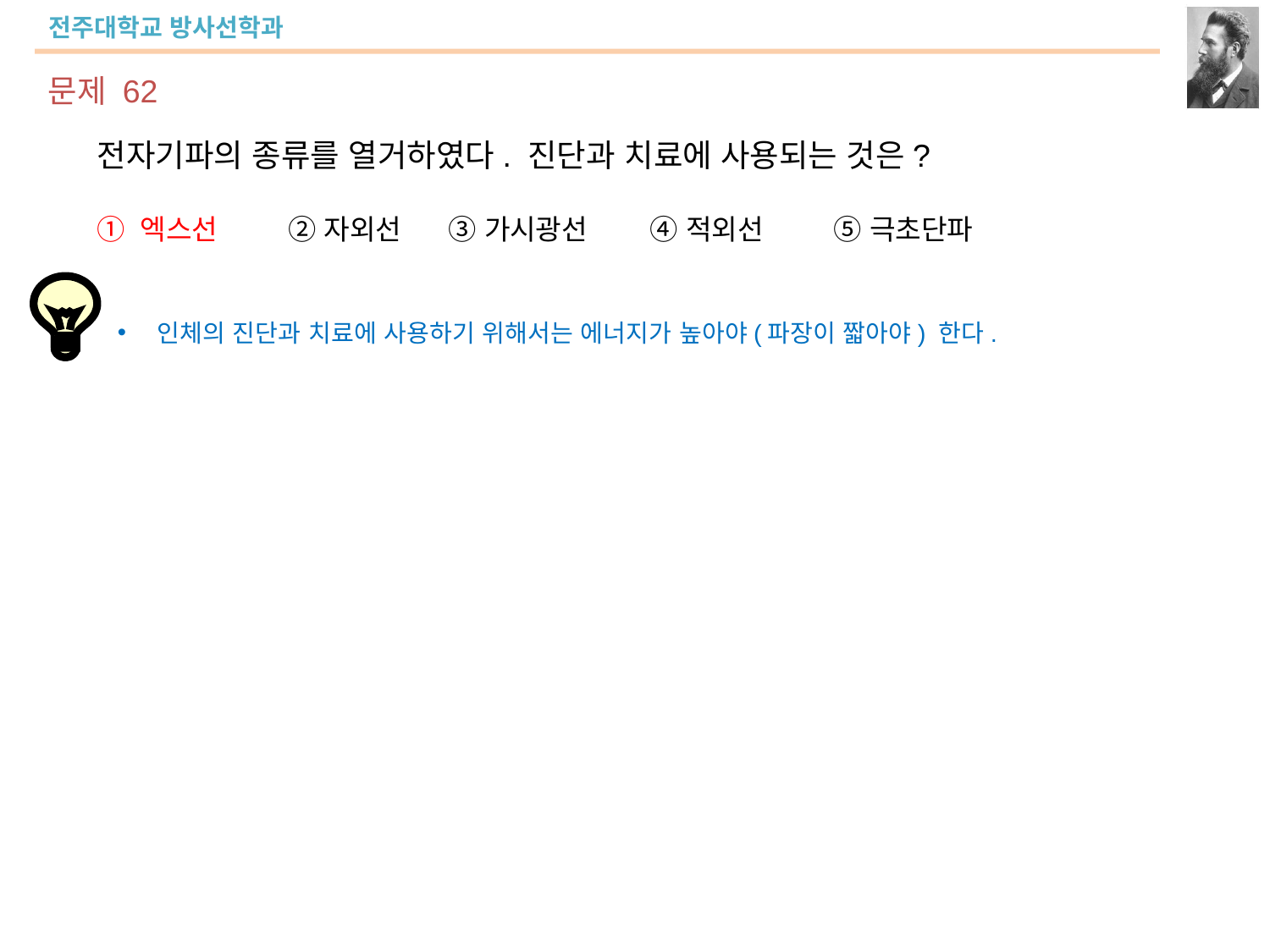

문제 62
전자기파의 종류를 열거하였다. 진단과 치료에 사용되는 것은?

① 엑스선         ② 자외선      ③ 가시광선        ④ 적외선         ⑤ 극초단파

인체의 진단과 치료에 사용하기 위해서는 에너지가 높아야(파장이 짧아야) 한다.